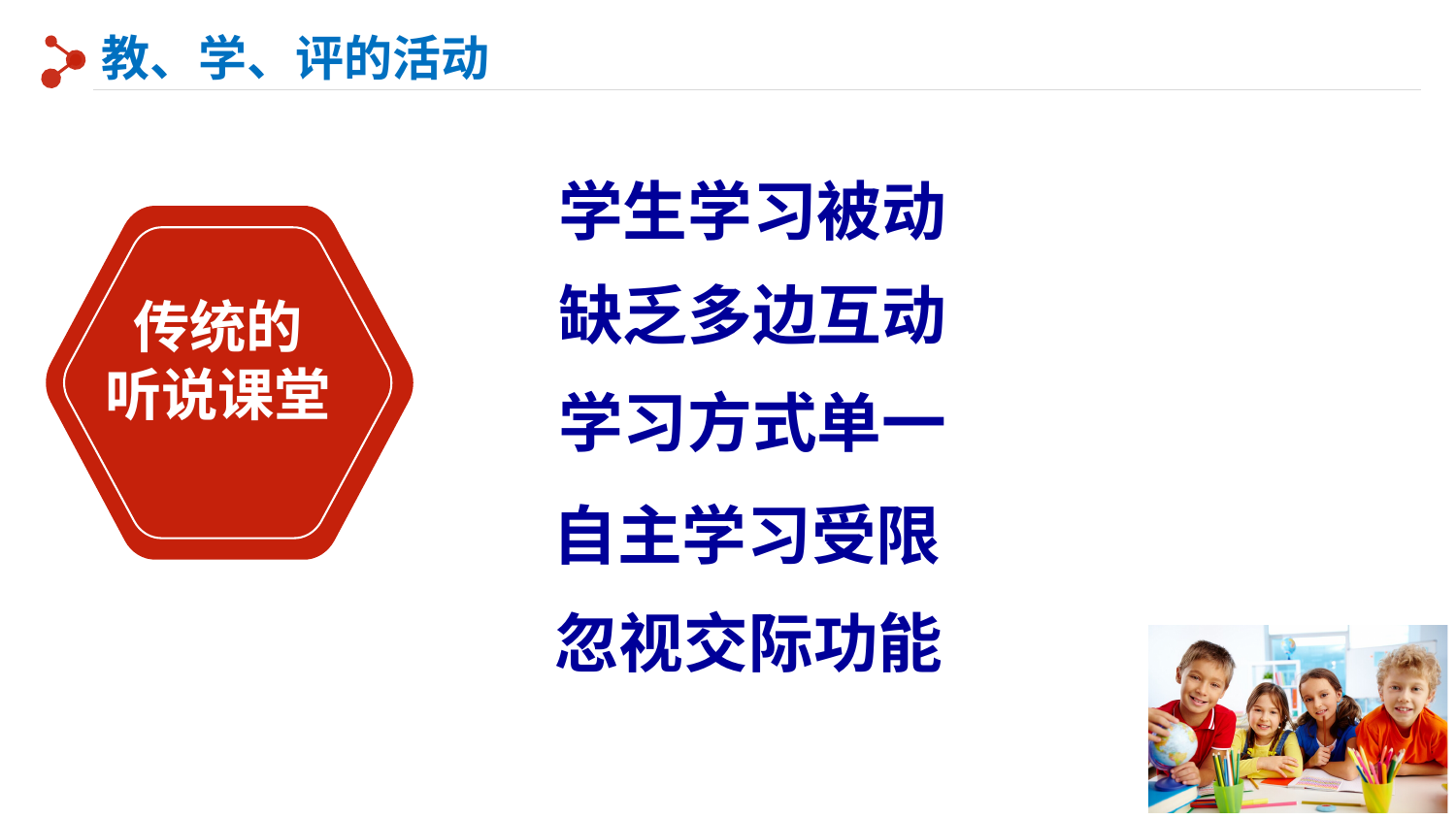

教、学、评的活动
学生学习被动
缺乏多边互动
学习方式单一
自主学习受限
忽视交际功能

传统的
听说课堂